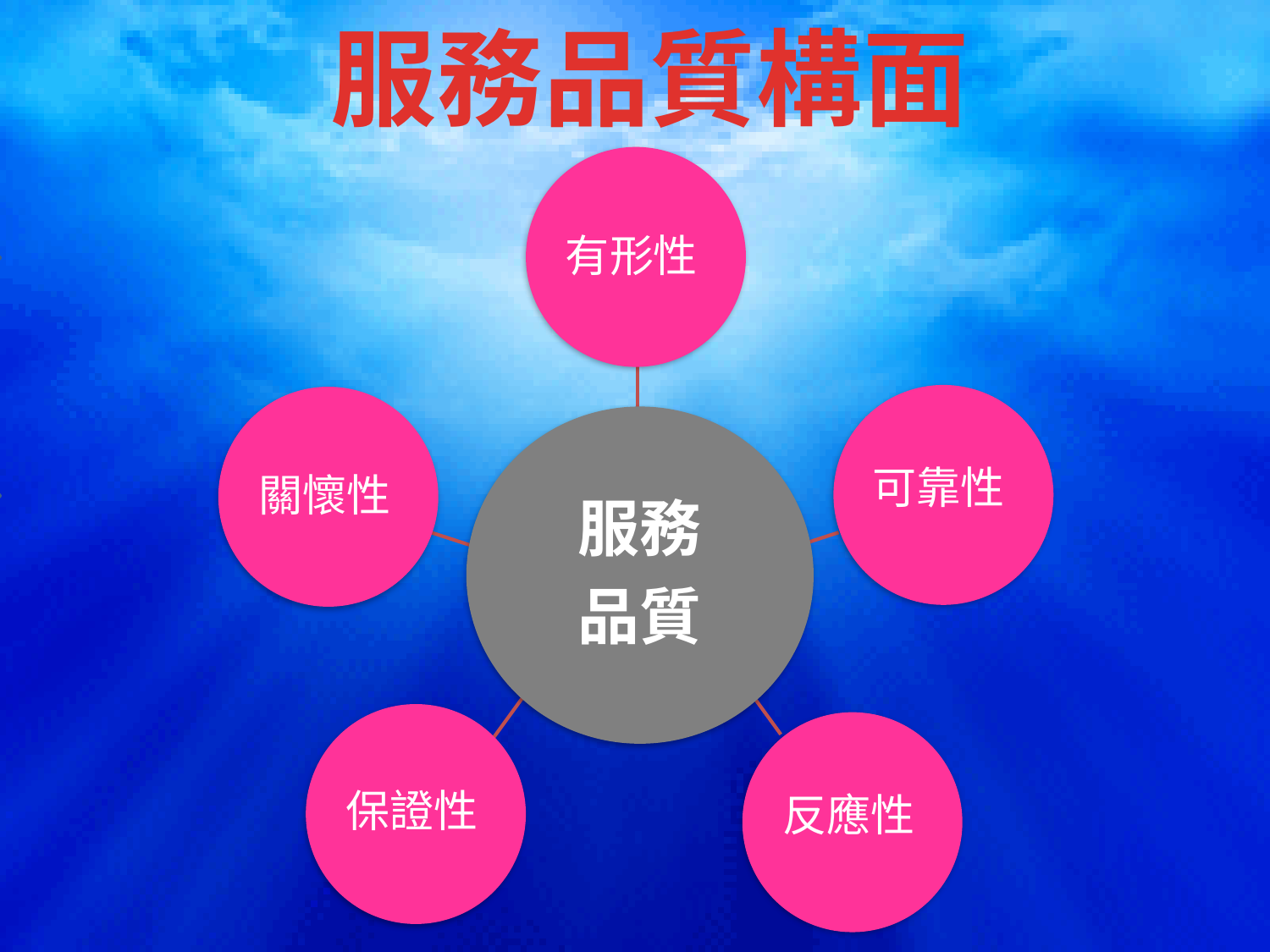

服務品質構面

有形性

＊實體設施
＊服務人員的儀態

可靠性

關懷性

服務
品質

＊正確
＊承諾

＊溝通
＊個別差異

保證性

反應性

＊信賴
＊誠實

＊快速
＊突發狀況